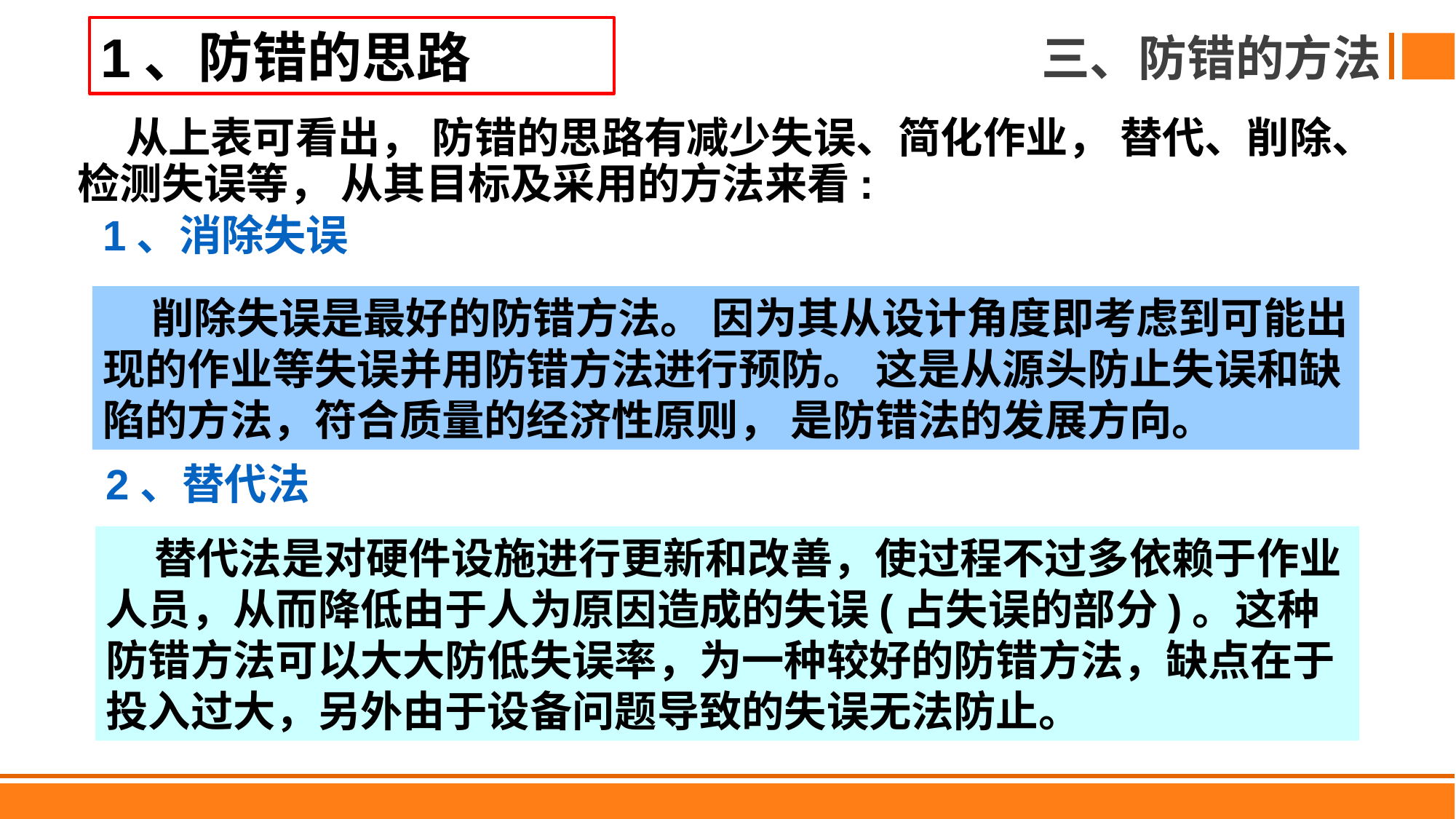

1、防错的思路
三、防错的方法
# 从上表可看出， 防错的思路有减少失误、简化作业， 替代、削除、检测失误等， 从其目标及采用的方法来看:
1、消除失误
    削除失误是最好的防错方法。 因为其从设计角度即考虑到可能出现的作业等失误并用防错方法进行预防。 这是从源头防止失误和缺陷的方法，符合质量的经济性原则， 是防错法的发展方向。
2、替代法
    替代法是对硬件设施进行更新和改善，使过程不过多依赖于作业人员，从而降低由于人为原因造成的失误(占失误的部分)。这种防错方法可以大大防低失误率，为一种较好的防错方法，缺点在于投入过大，另外由于设备问题导致的失误无法防止。